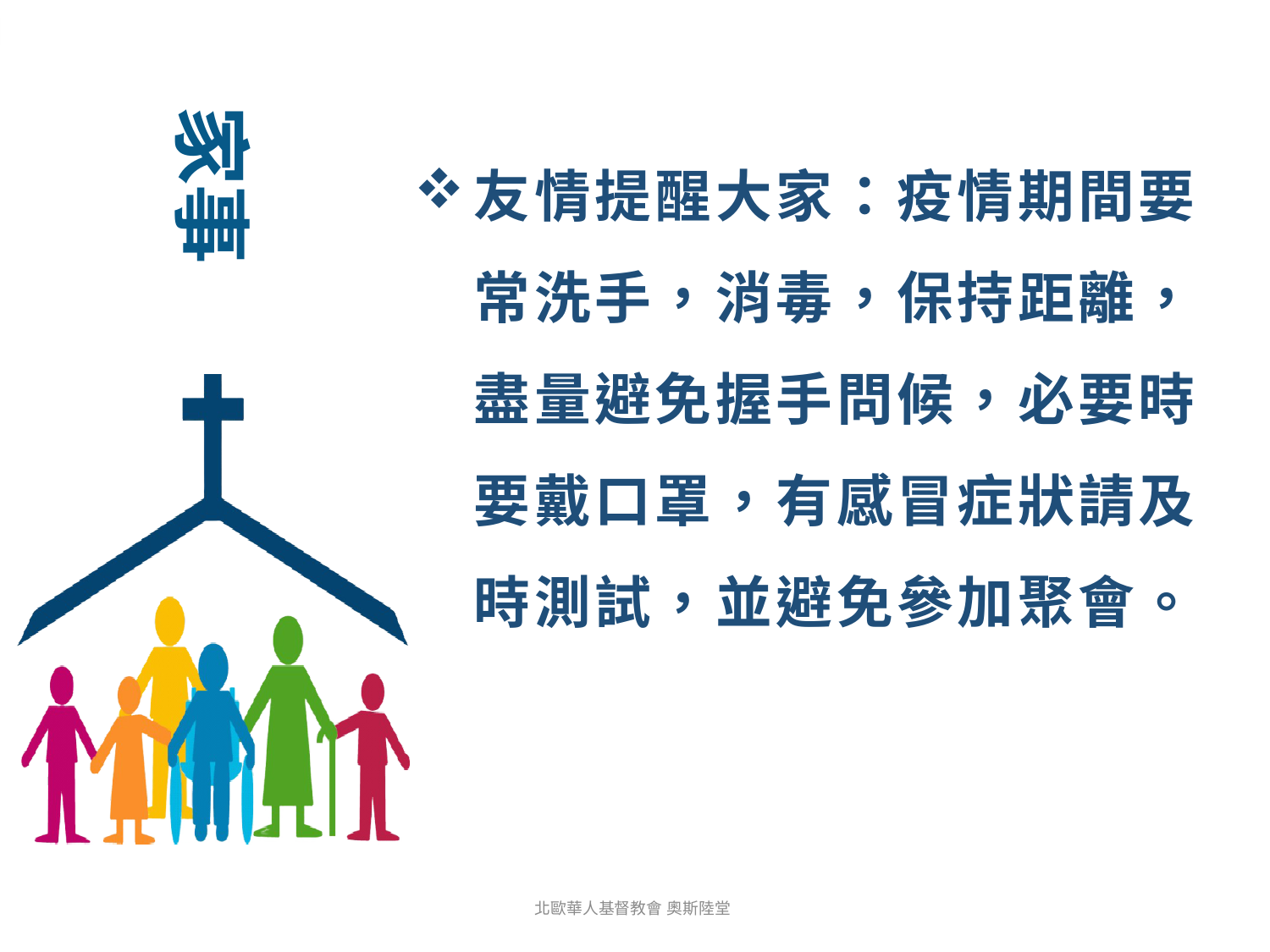

友情提醒大家：疫情期間要常洗手，消毒，保持距離，盡量避免握手問候，必要時要戴口罩，有感冒症狀請及時測試，並避免參加聚會。
北歐華人基督教會 奧斯陸堂